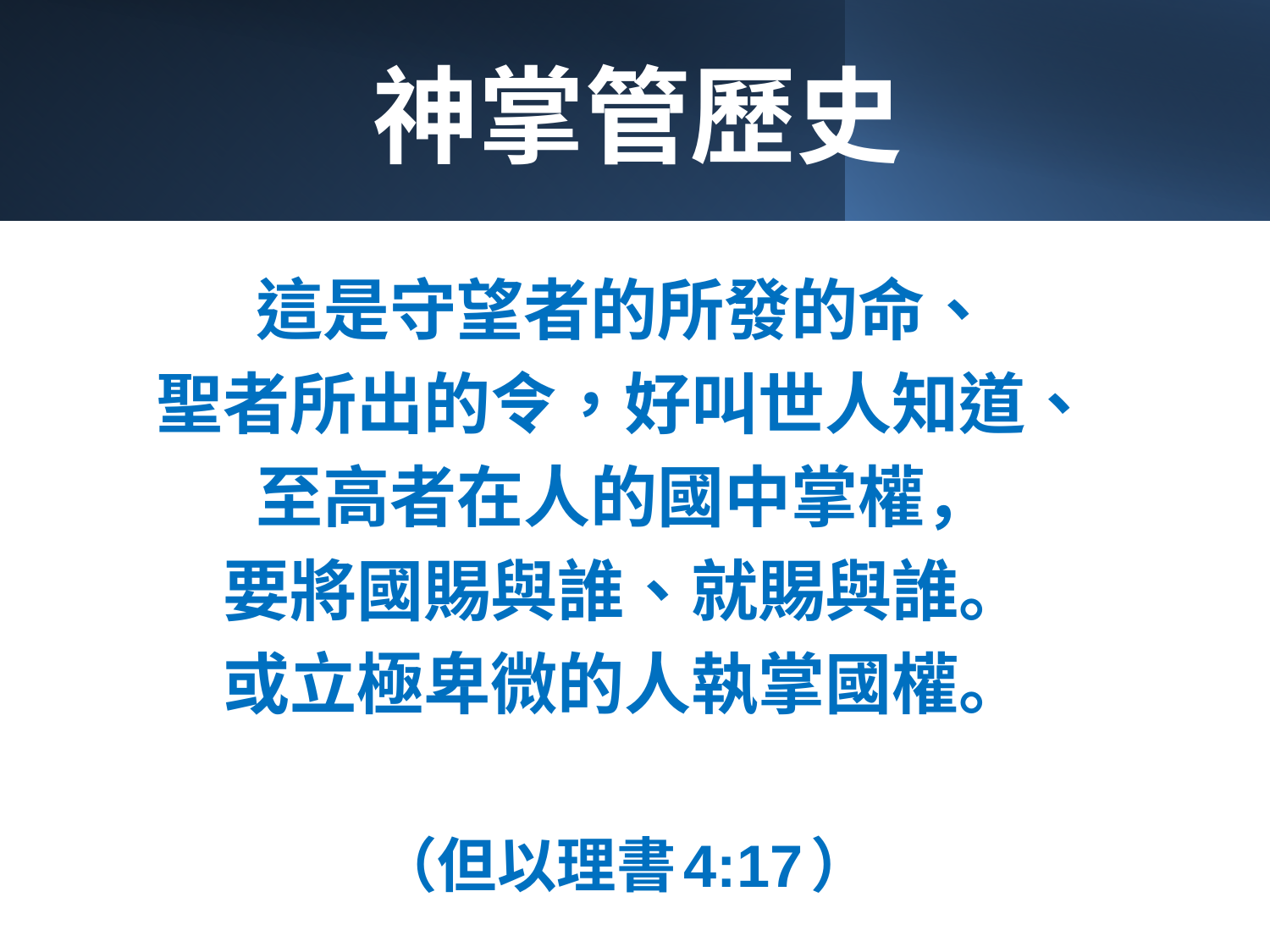

# 神掌管歷史
這是守望者的所發的命、
聖者所出的令，好叫世人知道、
至高者在人的國中掌權，
要將國賜與誰、就賜與誰。
或立極卑微的人執掌國權。

（但以理書4:17）